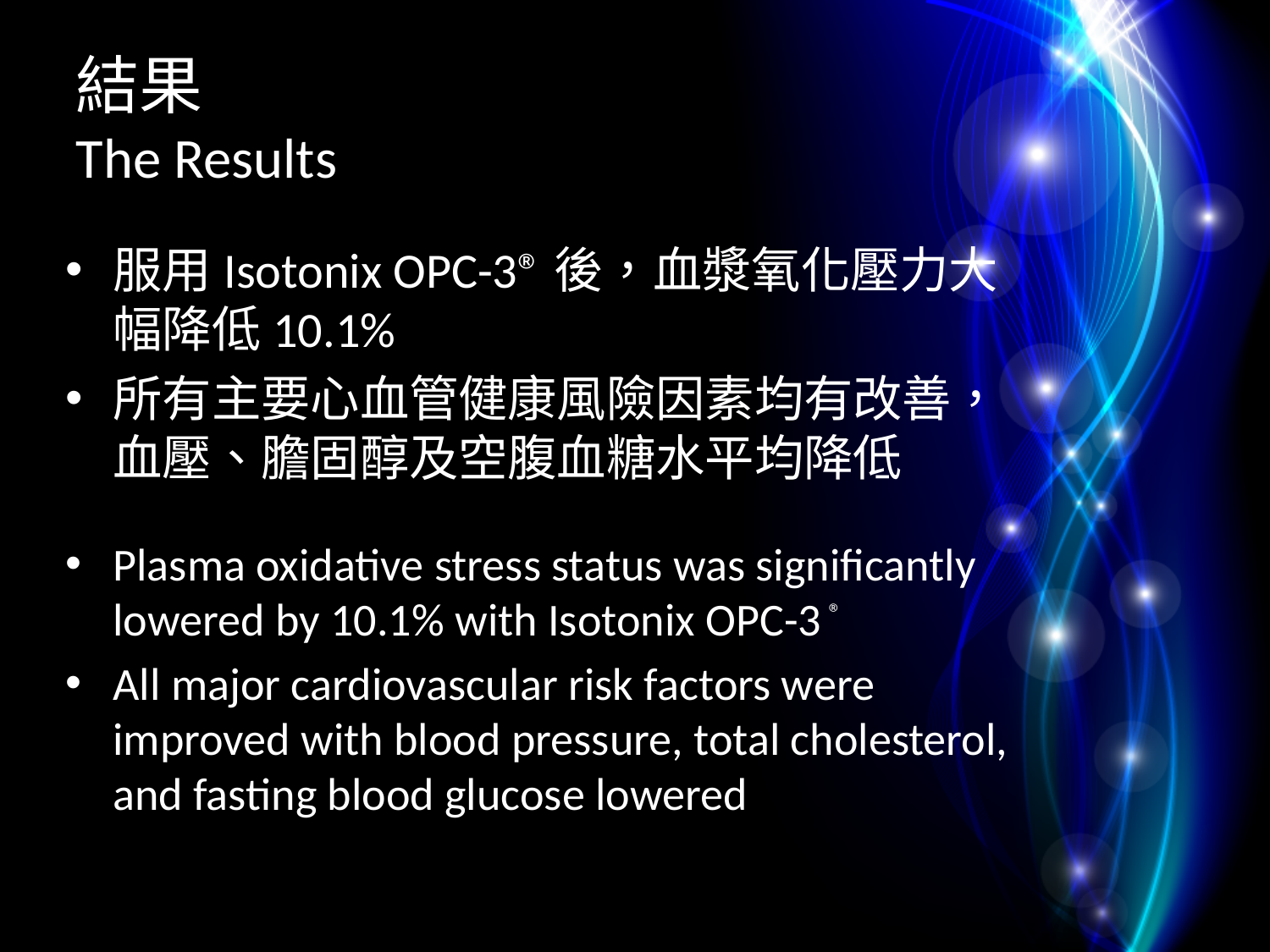

結果
The Results
服用Isotonix OPC-3®後，血漿氧化壓力大幅降低10.1%
所有主要心血管健康風險因素均有改善，血壓、膽固醇及空腹血糖水平均降低
Plasma oxidative stress status was significantly lowered by 10.1% with Isotonix OPC-3 ®
All major cardiovascular risk factors were improved with blood pressure, total cholesterol, and fasting blood glucose lowered